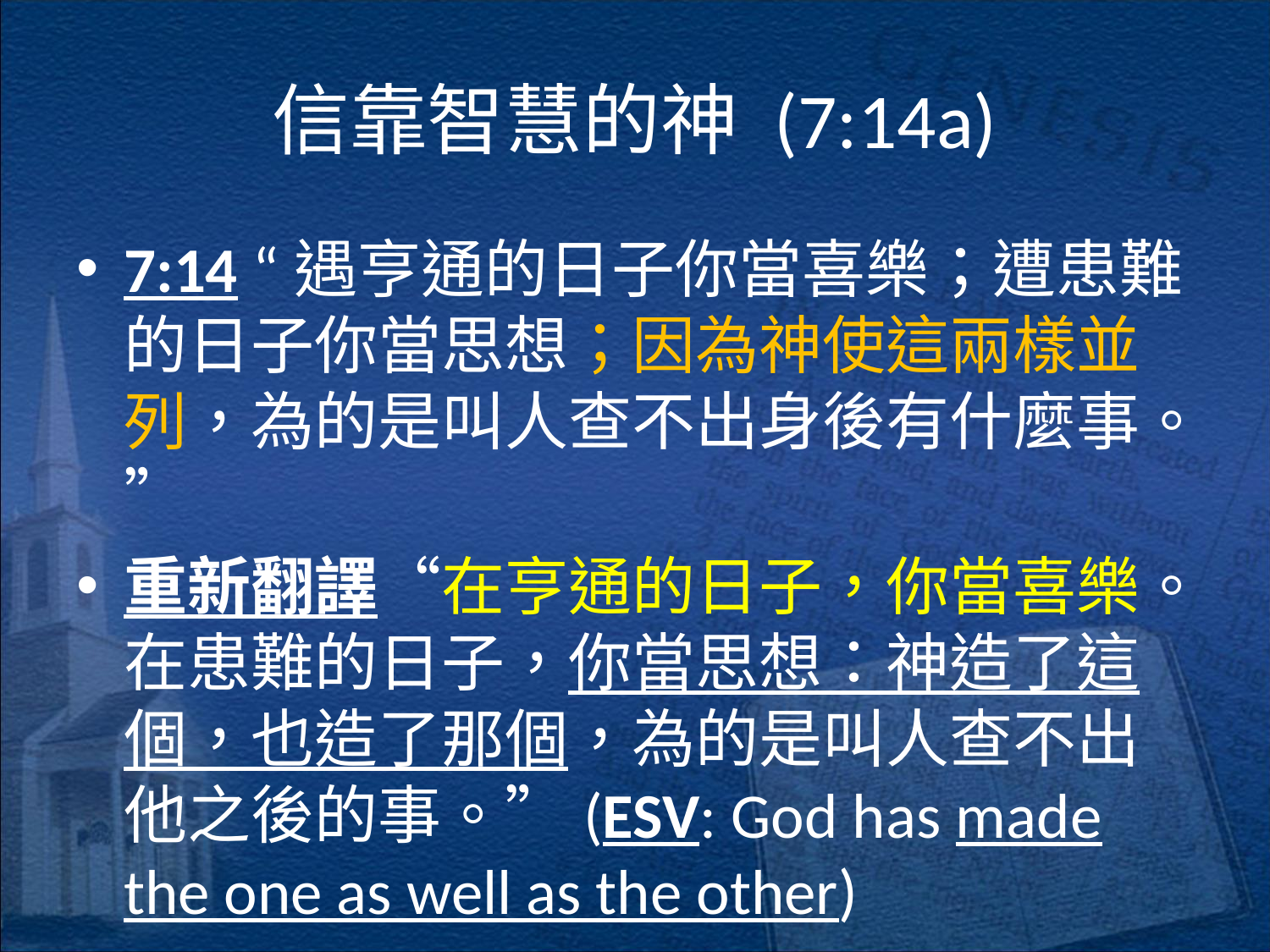

# 信靠智慧的神 (7:14a)
7:14 “遇亨通的日子你當喜樂；遭患難的日子你當思想；因為神使這兩樣並列，為的是叫人查不出身後有什麼事。”
重新翻譯“在亨通的日子，你當喜樂。在患難的日子，你當思想：神造了這個，也造了那個，為的是叫人查不出他之後的事。”(ESV: God has made the one as well as the other)